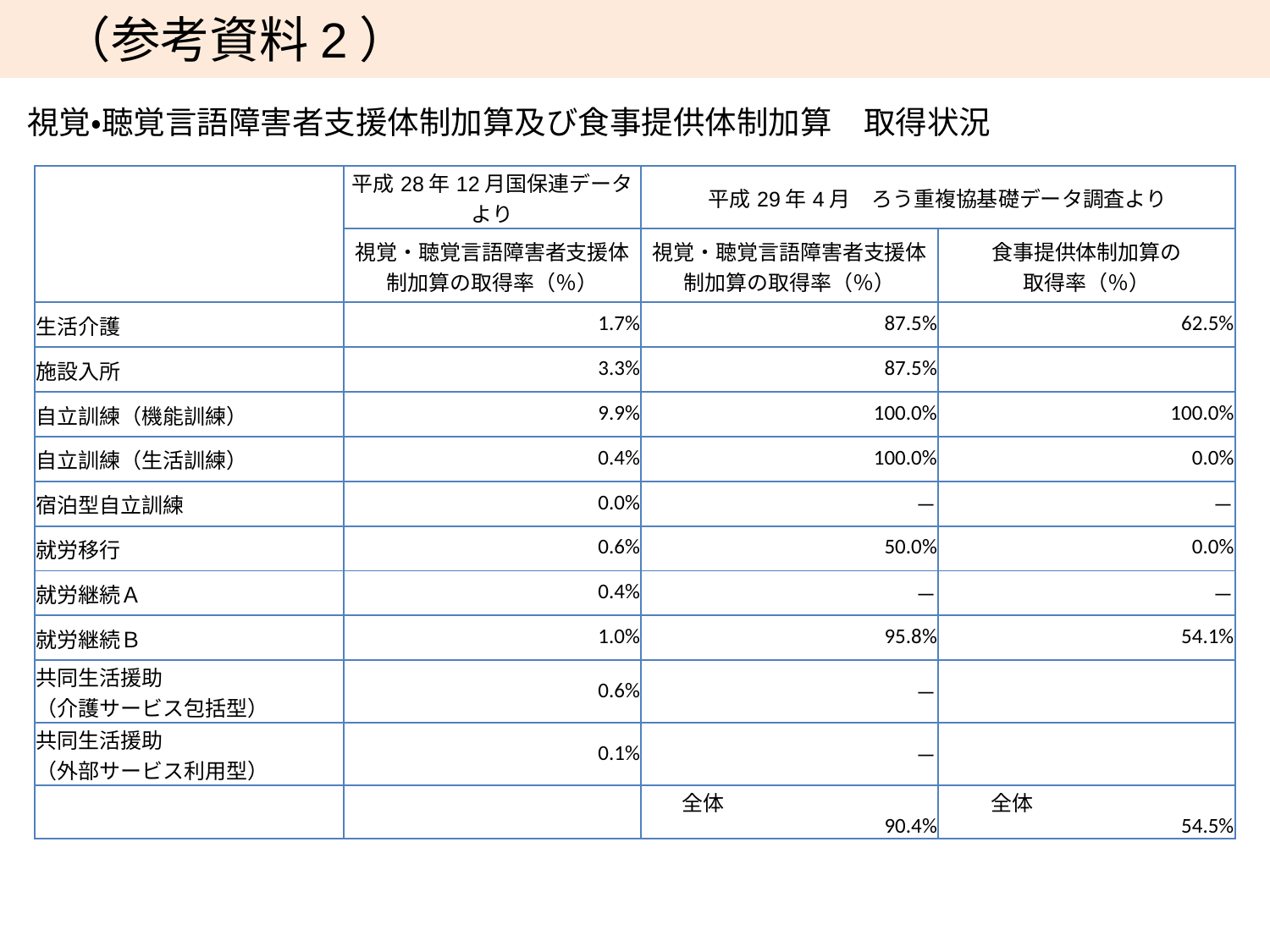

（参考資料2）
視覚・聴覚言語障害者支援体制加算及び食事提供体制加算　取得状況

|  | 平成28年12月国保連データより | 平成29年4月　ろう重複協基礎データ調査より |  |
| --- | --- | --- | --- |
|  | 視覚・聴覚言語障害者支援体制加算の取得率（％） | 視覚・聴覚言語障害者支援体制加算の取得率（％） | 食事提供体制加算の 取得率（％） |
| 生活介護 | 1.7% | 87.5% | 62.5% |
| 施設入所 | 3.3% | 87.5% |  |
| 自立訓練（機能訓練） | 9.9% | 100.0% | 100.0% |
| 自立訓練（生活訓練） | 0.4% | 100.0% | 0.0% |
| 宿泊型自立訓練 | 0.0% | － | － |
| 就労移行 | 0.6% | 50.0% | 0.0% |
| 就労継続Ａ | 0.4% | － | － |
| 就労継続Ｂ | 1.0% | 95.8% | 54.1% |
| 共同生活援助 （介護サービス包括型） | 0.6% | － |  |
| 共同生活援助 （外部サービス利用型） | 0.1% | － |  |
|  |  | 全体　　　　　　 　　90.4% | 全体　　　　 　　　54.5% |